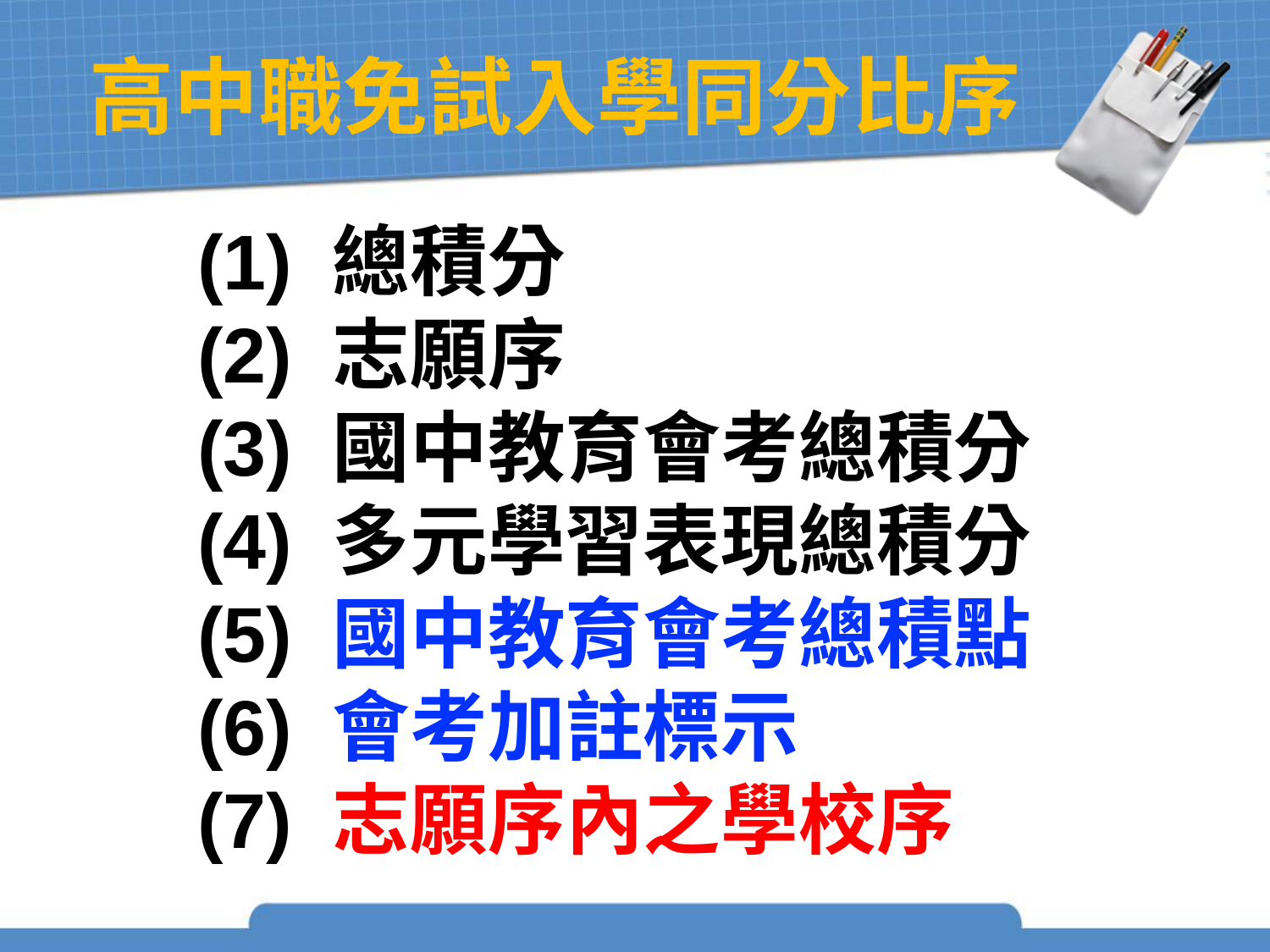

高中職免試入學同分比序
(1) 總積分
(2) 志願序
(3) 國中教育會考總積分
(4) 多元學習表現總積分
(5) 國中教育會考總積點
(6) 會考加註標示
(7) 志願序內之學校序